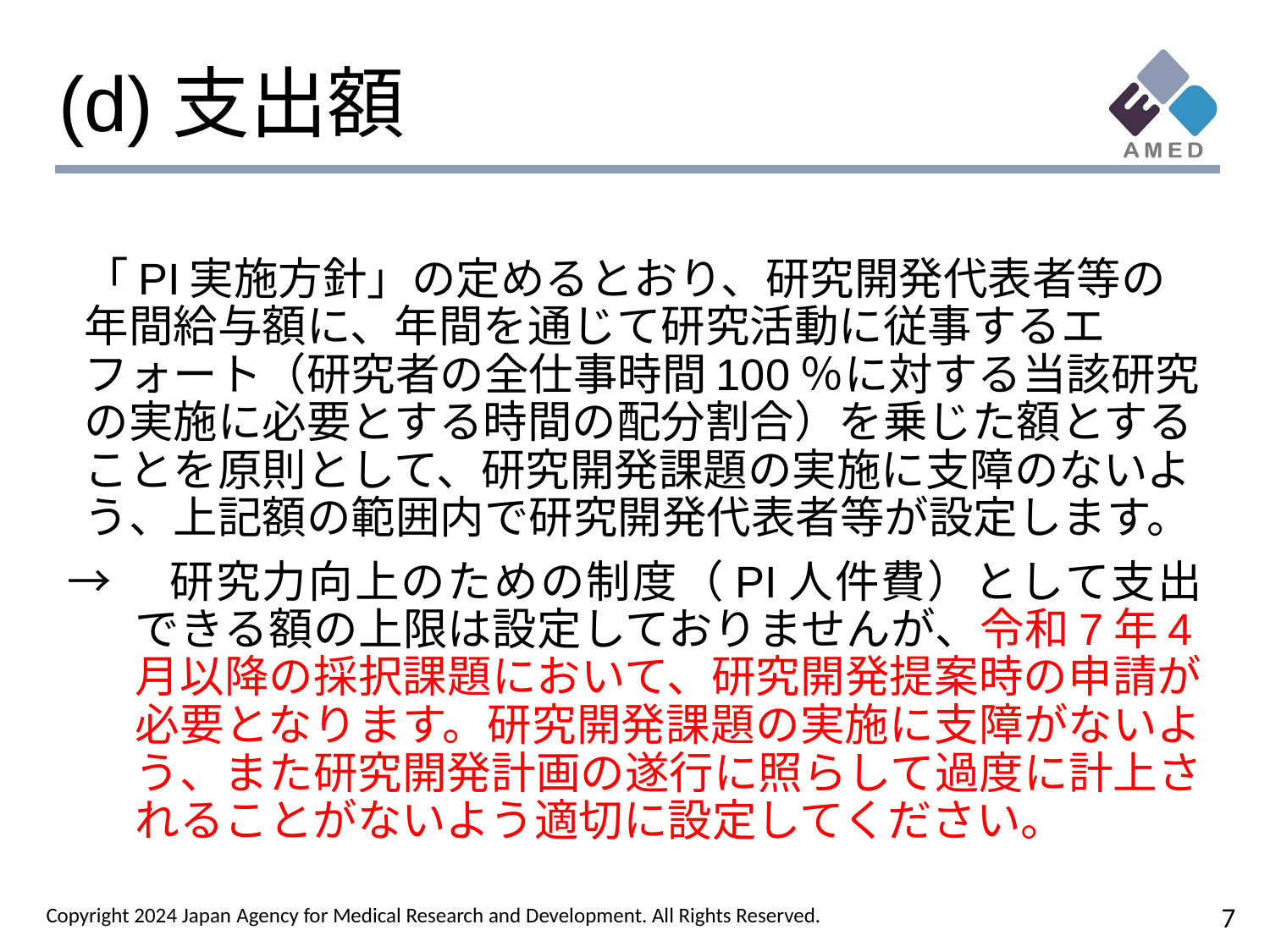

# (d)支出額
「PI実施方針」の定めるとおり、研究開発代表者等の年間給与額に、年間を通じて研究活動に従事するエフォート（研究者の全仕事時間100％に対する当該研究の実施に必要とする時間の配分割合）を乗じた額とすることを原則として、研究開発課題の実施に支障のないよう、上記額の範囲内で研究開発代表者等が設定します。
→　研究力向上のための制度（PI人件費）として支出できる額の上限は設定しておりませんが、令和7年4月以降の採択課題において、研究開発提案時の申請が必要となります。研究開発課題の実施に支障がないよう、また研究開発計画の遂行に照らして過度に計上されることがないよう適切に設定してください。
7